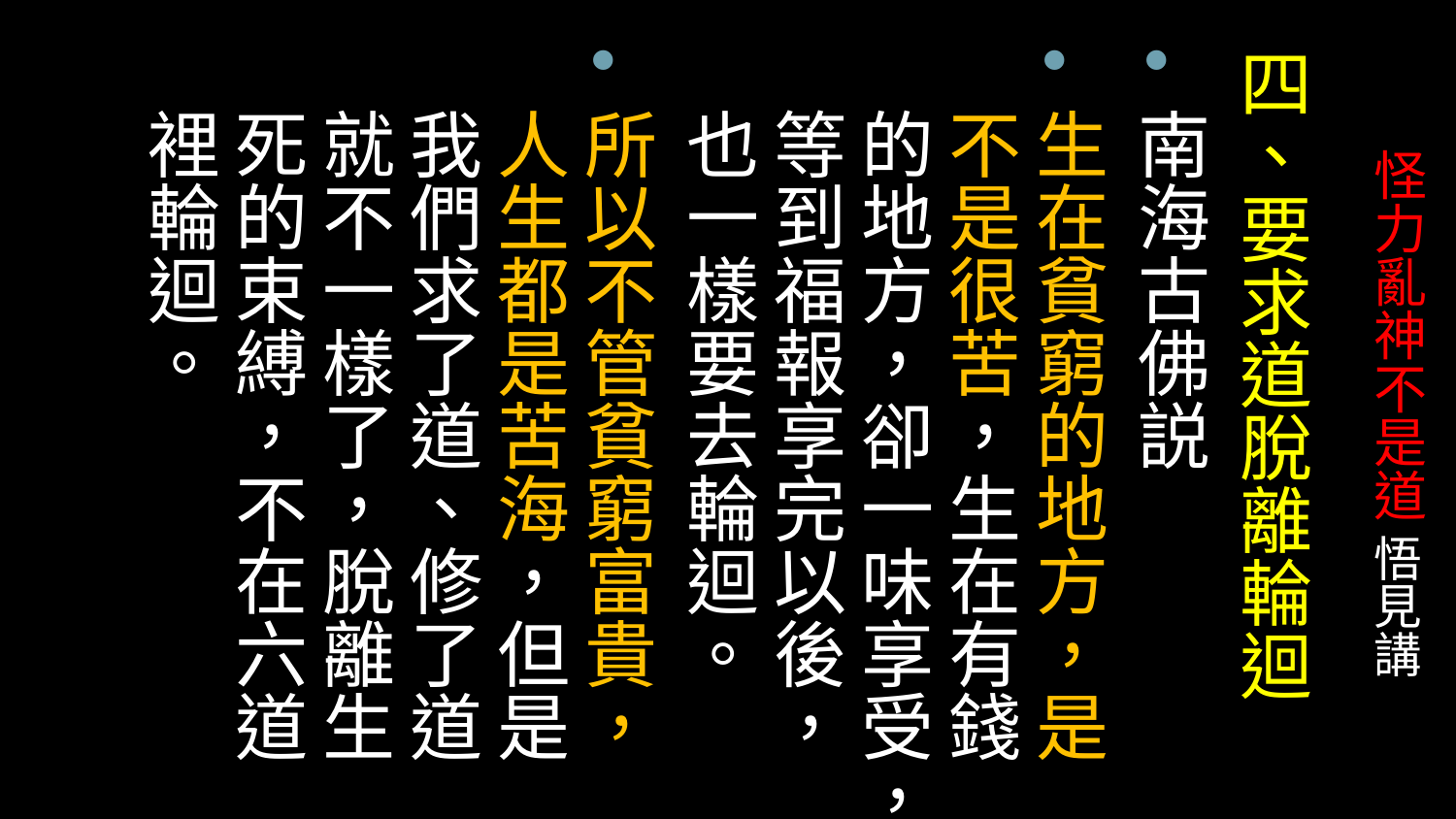

四、要求道脫離輪迴
南海古佛説
生在貧窮的地方，是不是很苦，生在有錢的地方，卻一味享受，等到福報享完以後，也一樣要去輪迴。
所以不管貧窮富貴，人生都是苦海，但是我們求了道、修了道就不一樣了，脫離生死的束縛，不在六道裡輪迴。

# 怪力亂神不是道 悟見講